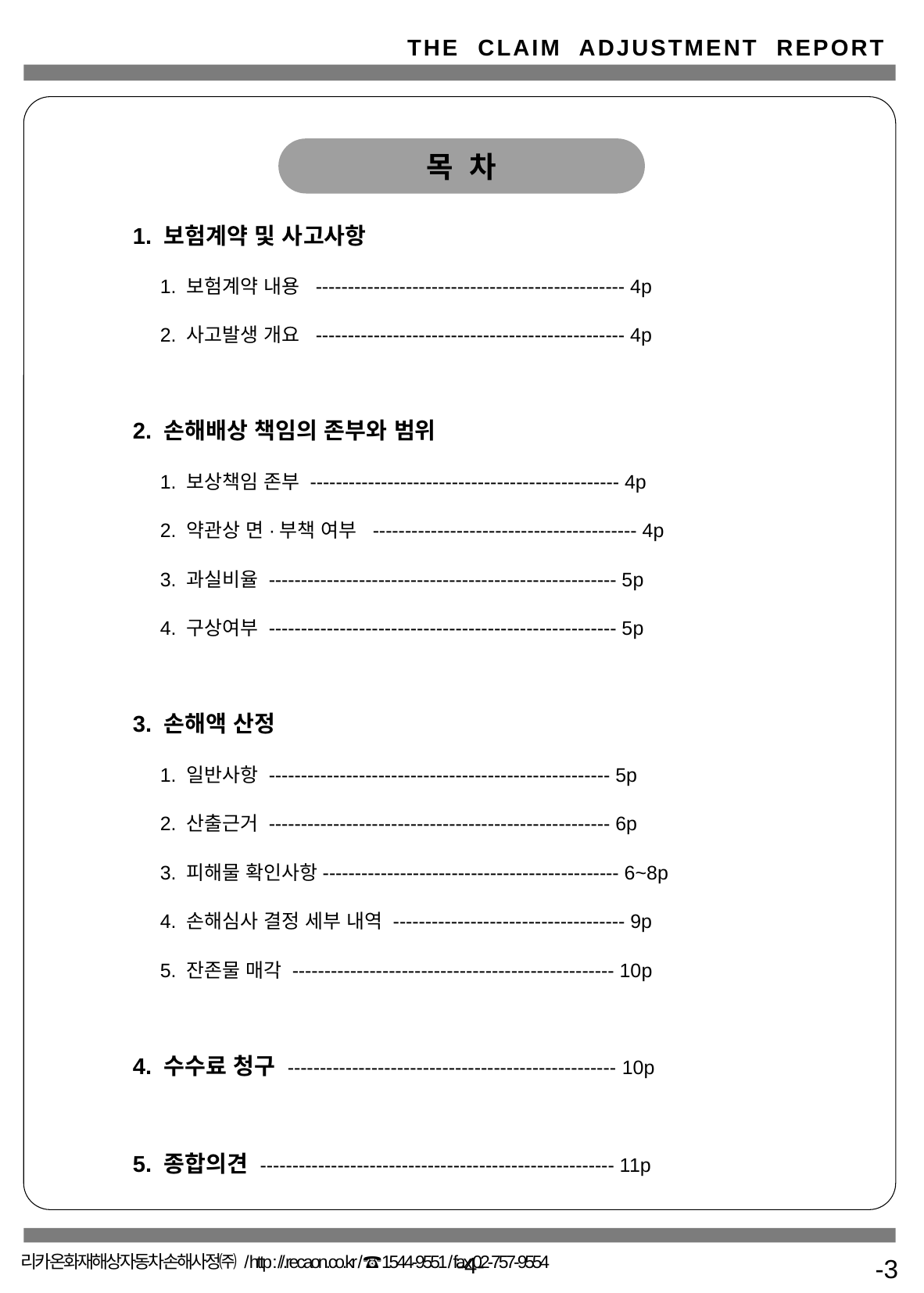

목  차
1. 보험계약 및 사고사항
     1. 보험계약 내용  ------------------------------------------------ 4p
     2. 사고발생 개요  ------------------------------------------------ 4p

2. 손해배상 책임의 존부와 범위
     1. 보상책임 존부 ------------------------------------------------ 4p
     2. 약관상 면·부책 여부  ----------------------------------------- 4p
     3. 과실비율 ------------------------------------------------------ 5p
     4. 구상여부 ------------------------------------------------------ 5p

3. 손해액 산정
     1. 일반사항 ----------------------------------------------------- 5p
     2. 산출근거 ----------------------------------------------------- 6p
     3. 피해물 확인사항---------------------------------------------- 6~8p
     4. 손해심사 결정 세부 내역 ------------------------------------ 9p
     5. 잔존물 매각 -------------------------------------------------- 10p

4. 수수료 청구 --------------------------------------------------- 10p

5. 종합의견 ------------------------------------------------------- 11p
-4-
-3